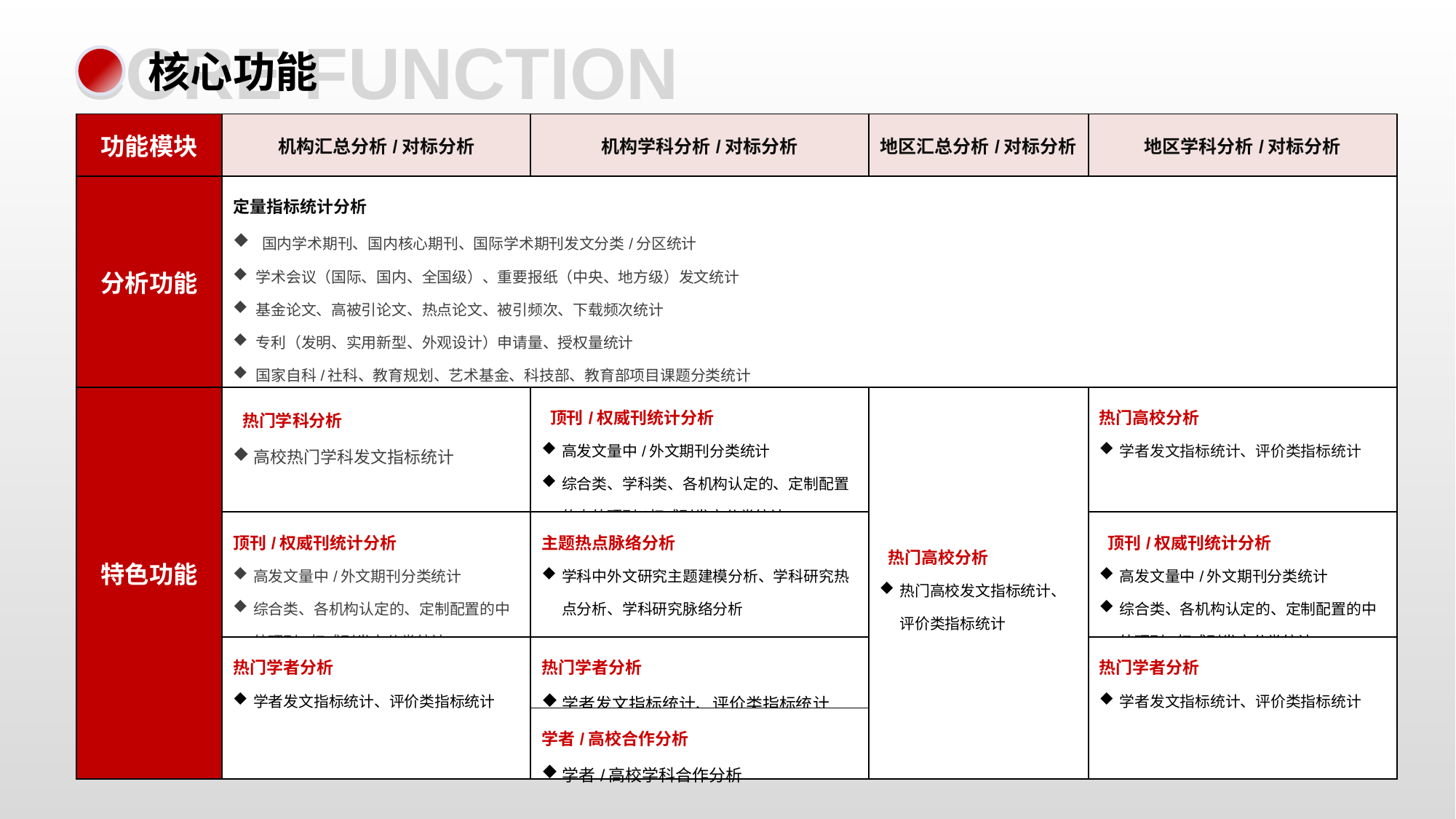

CORE FUNCTION
核心功能

| 功能模块 | 机构汇总分析/对标分析 | 机构学科分析/对标分析 | 地区汇总分析/对标分析 | 地区学科分析/对标分析 |
| --- | --- | --- | --- | --- |
| 分析功能 | 定量指标统计分析 国内学术期刊、国内核心期刊、国际学术期刊发文分类/分区统计 学术会议（国际、国内、全国级）、重要报纸（中央、地方级）发文统计 基金论文、高被引论文、热点论文、被引频次、下载频次统计 专利（发明、实用新型、外观设计）申请量、授权量统计 国家自科/社科、教育规划、艺术基金、科技部、教育部项目课题分类统计 国家级奖励、省部级奖（省级奖、部委奖）分类统计 |  |  |  |
| 特色功能 | 热门学科分析 高校热门学科发文指标统计 | 顶刊/权威刊统计分析 高发文量中/外文期刊分类统计 综合类、学科类、各机构认定的、定制配置的中外顶刊/权威刊发文分类统计 | 热门高校分析 热门高校发文指标统计、评价类指标统计 | 热门高校分析 学者发文指标统计、评价类指标统计 |
|  | 顶刊/权威刊统计分析 高发文量中/外文期刊分类统计 综合类、各机构认定的、定制配置的中外顶刊/权威刊发文分类统计 | 主题热点脉络分析 学科中外文研究主题建模分析、学科研究热点分析、学科研究脉络分析 |  | 顶刊/权威刊统计分析 高发文量中/外文期刊分类统计 综合类、各机构认定的、定制配置的中外顶刊/权威刊发文分类统计 |
|  | 热门学者分析 学者发文指标统计、评价类指标统计 | 热门学者分析 学者发文指标统计、评价类指标统计 |  | 热门学者分析 学者发文指标统计、评价类指标统计 |
|  |  | 学者/高校合作分析 学者/高校学科合作分析 |  |  |
1